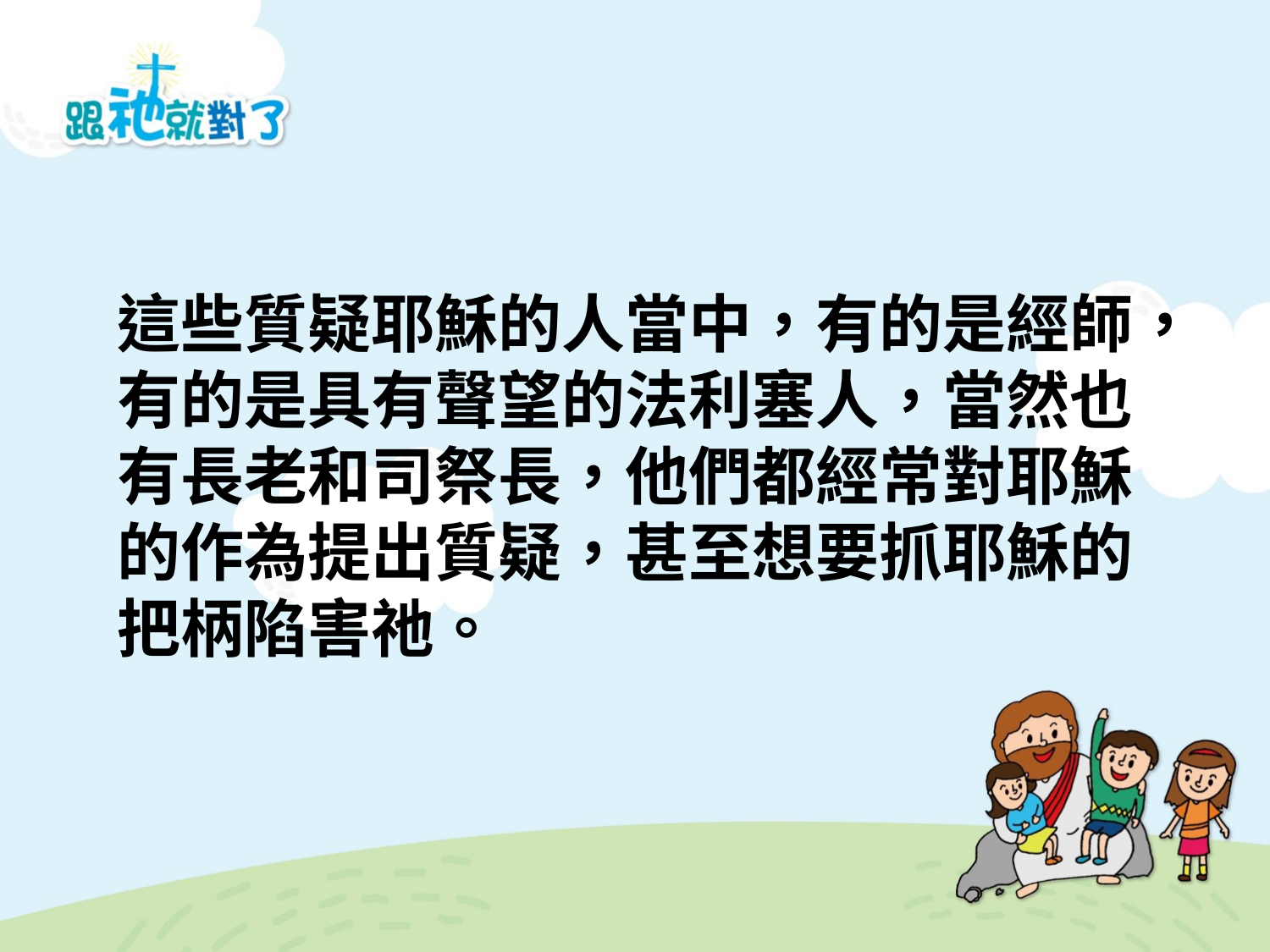

這些質疑耶穌的人當中，有的是經師，有的是具有聲望的法利塞人，當然也有長老和司祭長，他們都經常對耶穌的作為提出質疑，甚至想要抓耶穌的把柄陷害祂。